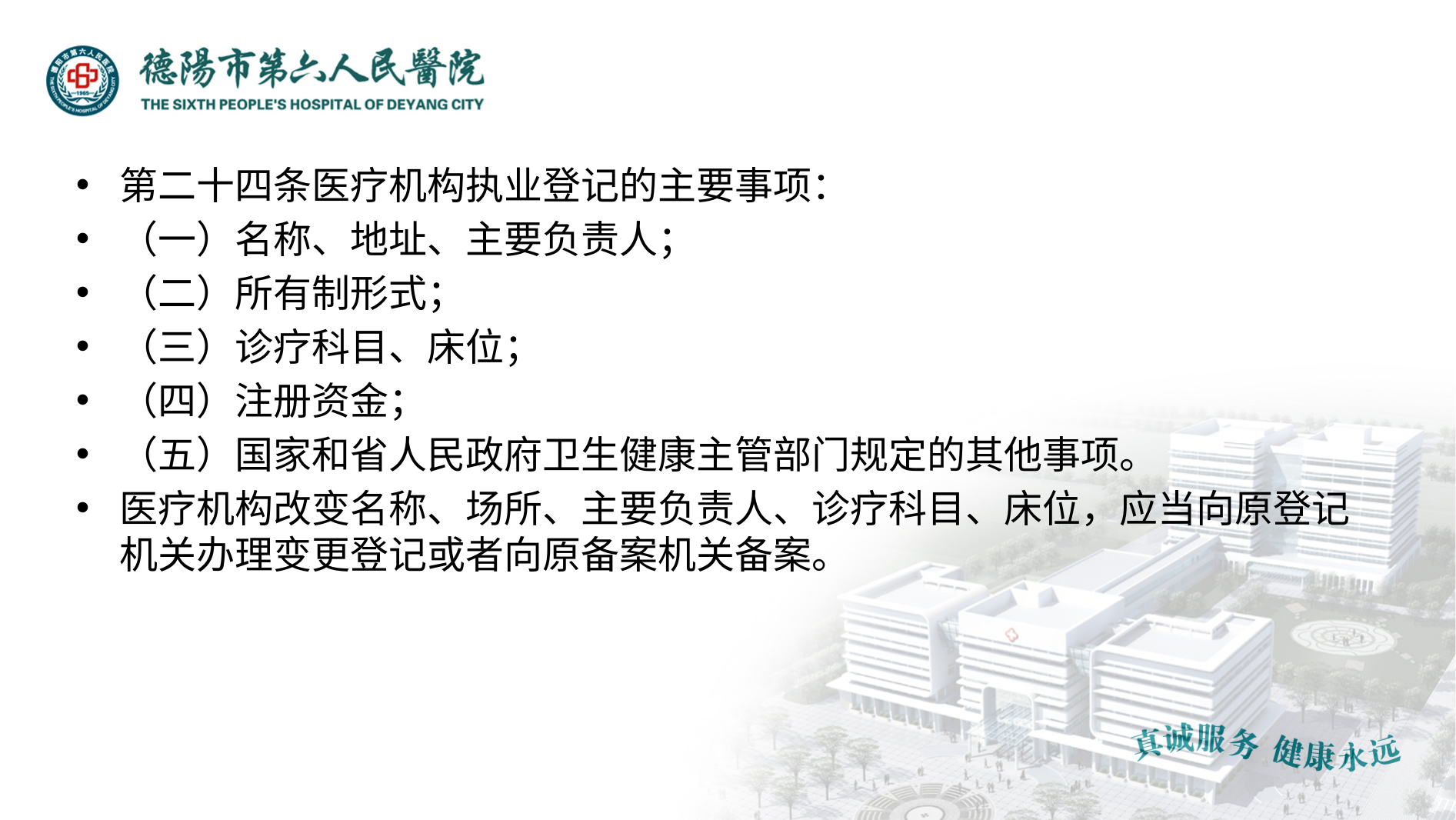

#
第二十四条医疗机构执业登记的主要事项：
（一）名称、地址、主要负责人；
（二）所有制形式；
（三）诊疗科目、床位；
（四）注册资金；
（五）国家和省人民政府卫生健康主管部门规定的其他事项。
医疗机构改变名称、场所、主要负责人、诊疗科目、床位，应当向原登记机关办理变更登记或者向原备案机关备案。